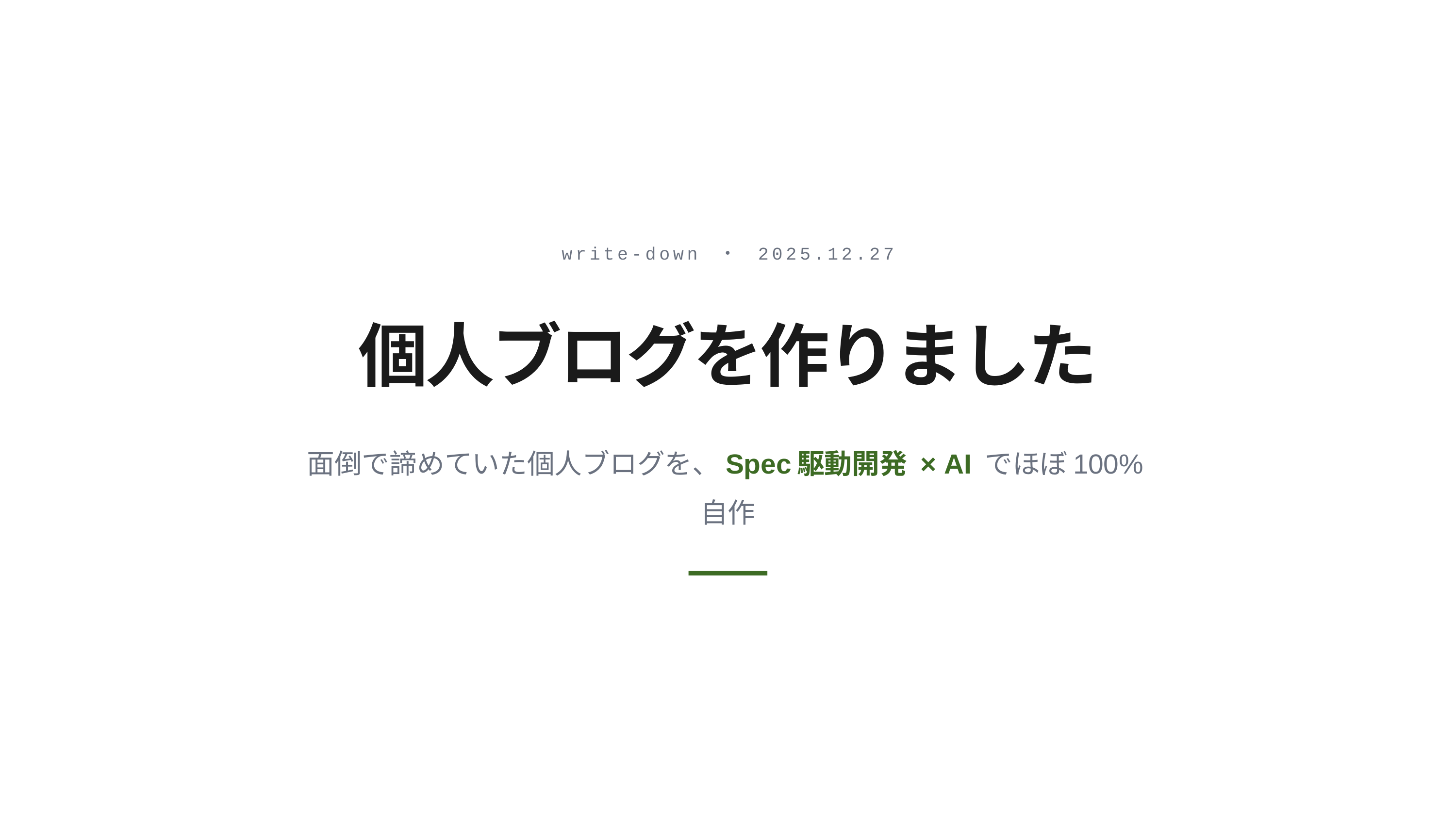

write-down ・ 2025.12.27
個人ブログを作りました
面倒で諦めていた個人ブログを、Spec駆動開発 × AI でほぼ100%自作